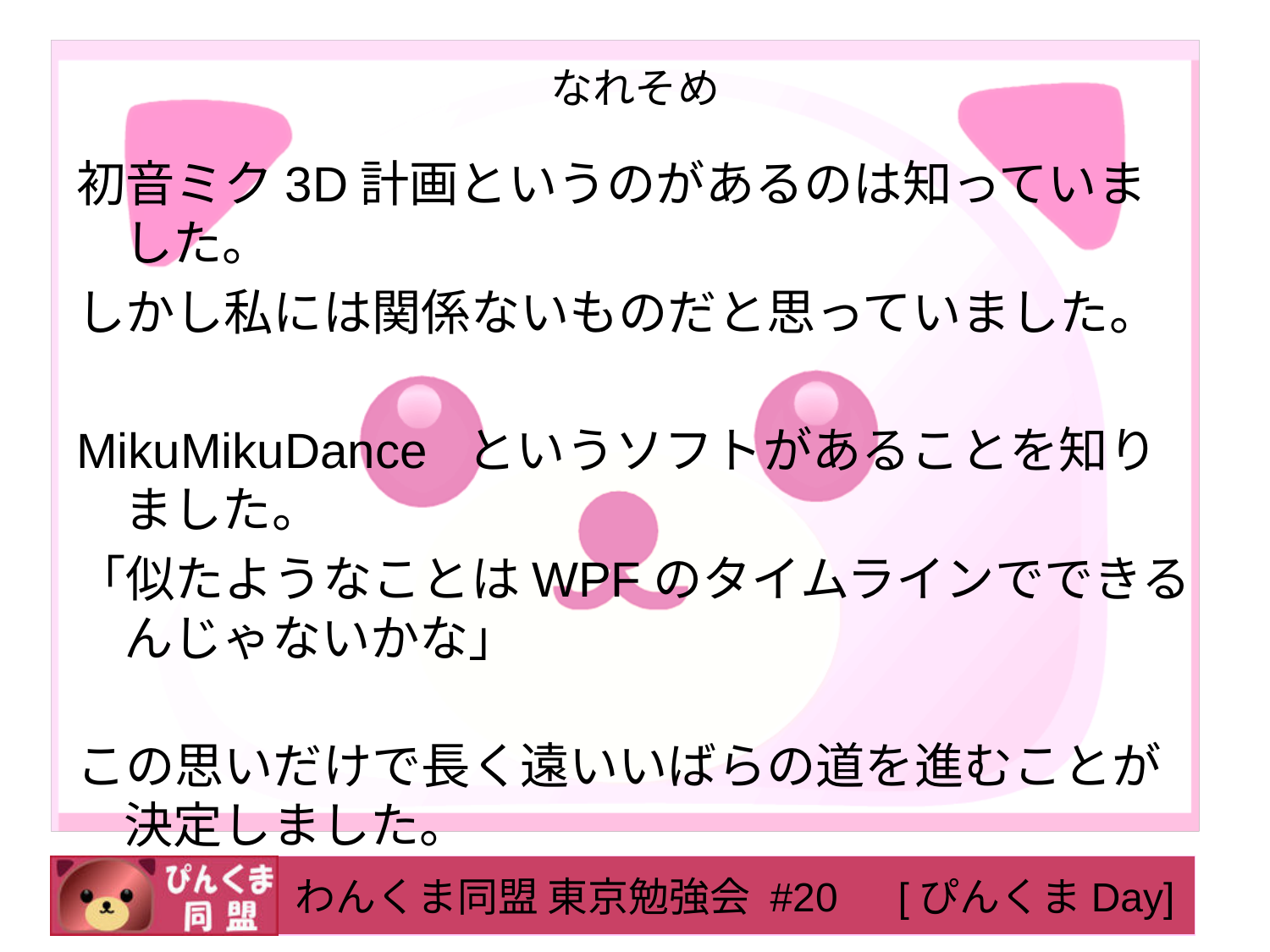

# なれそめ
初音ミク3D計画というのがあるのは知っていました。
しかし私には関係ないものだと思っていました。

MikuMikuDance  というソフトがあることを知りました。
「似たようなことはWPFのタイムラインでできるんじゃないかな」
この思いだけで長く遠いいばらの道を進むことが決定しました。